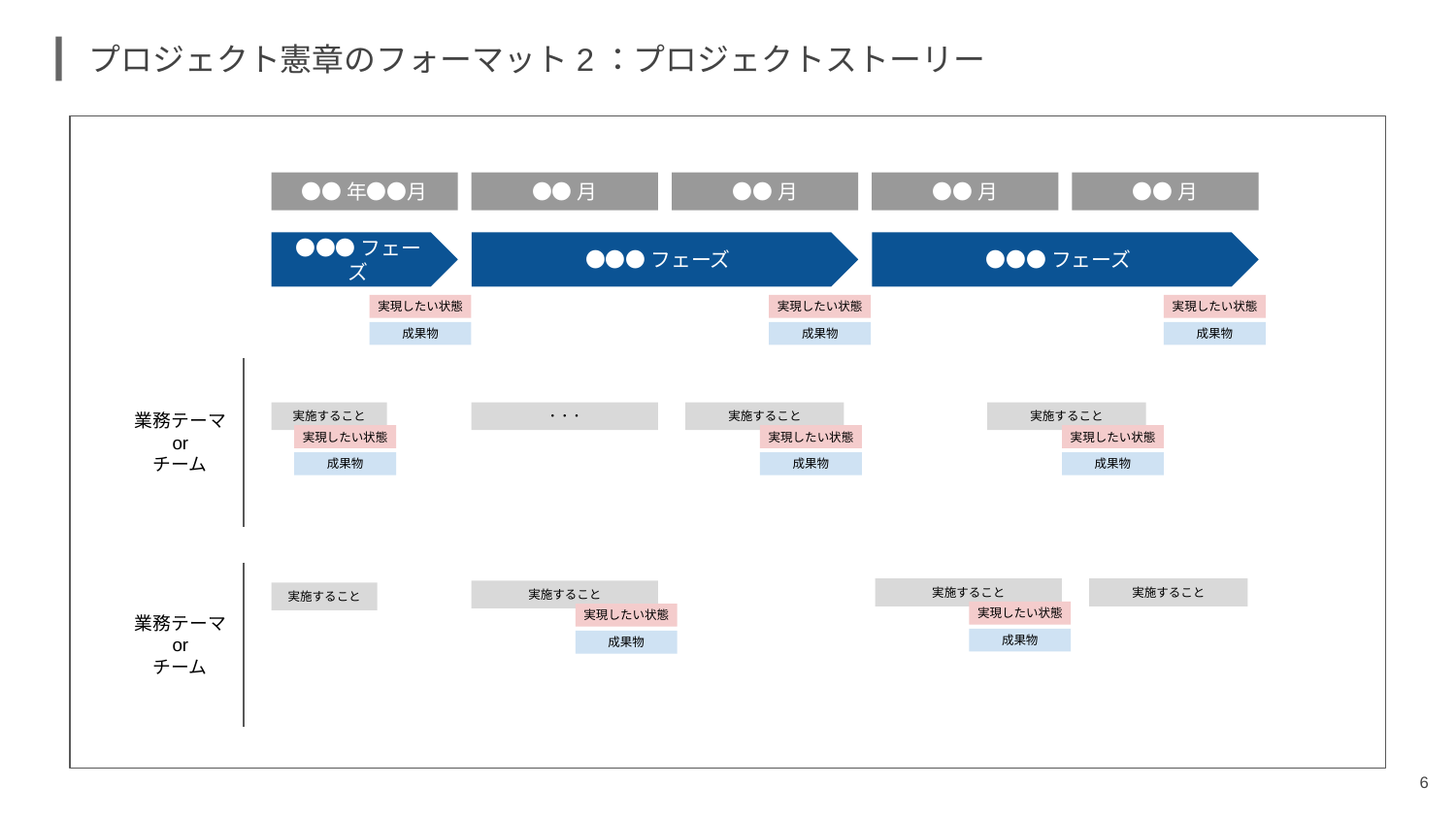

# プロジェクト憲章のフォーマット2：プロジェクトストーリー

●●年●●月
●●月
●●月
●●月
●●月
●●●フェーズ
●●●フェーズ
●●●フェーズ
実現したい状態
実現したい状態
実現したい状態
成果物
成果物
成果物
業務テーマ
or
チーム
実施すること
・・・
実施すること
実施すること
実現したい状態
実現したい状態
実現したい状態
成果物
成果物
成果物
業務テーマ
or
チーム
実施すること
実施すること
実施すること
実施すること
実現したい状態
実現したい状態
成果物
成果物
6